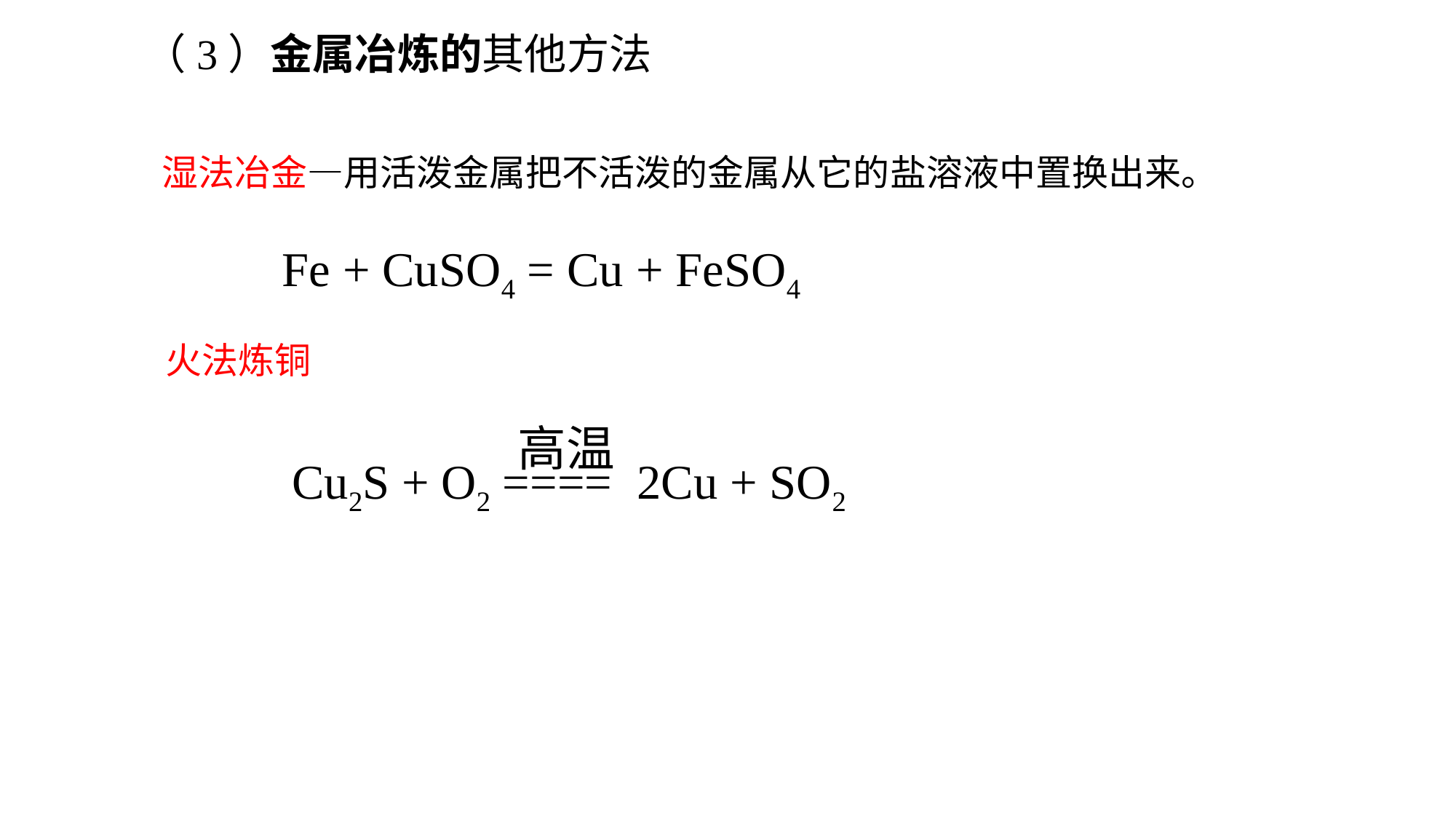

（3）金属冶炼的其他方法
湿法冶金—用活泼金属把不活泼的金属从它的盐溶液中置换出来。
Fe + CuSO4 = Cu + FeSO4
火法炼铜
 高温
Cu2S + O2 ====  2Cu + SO2